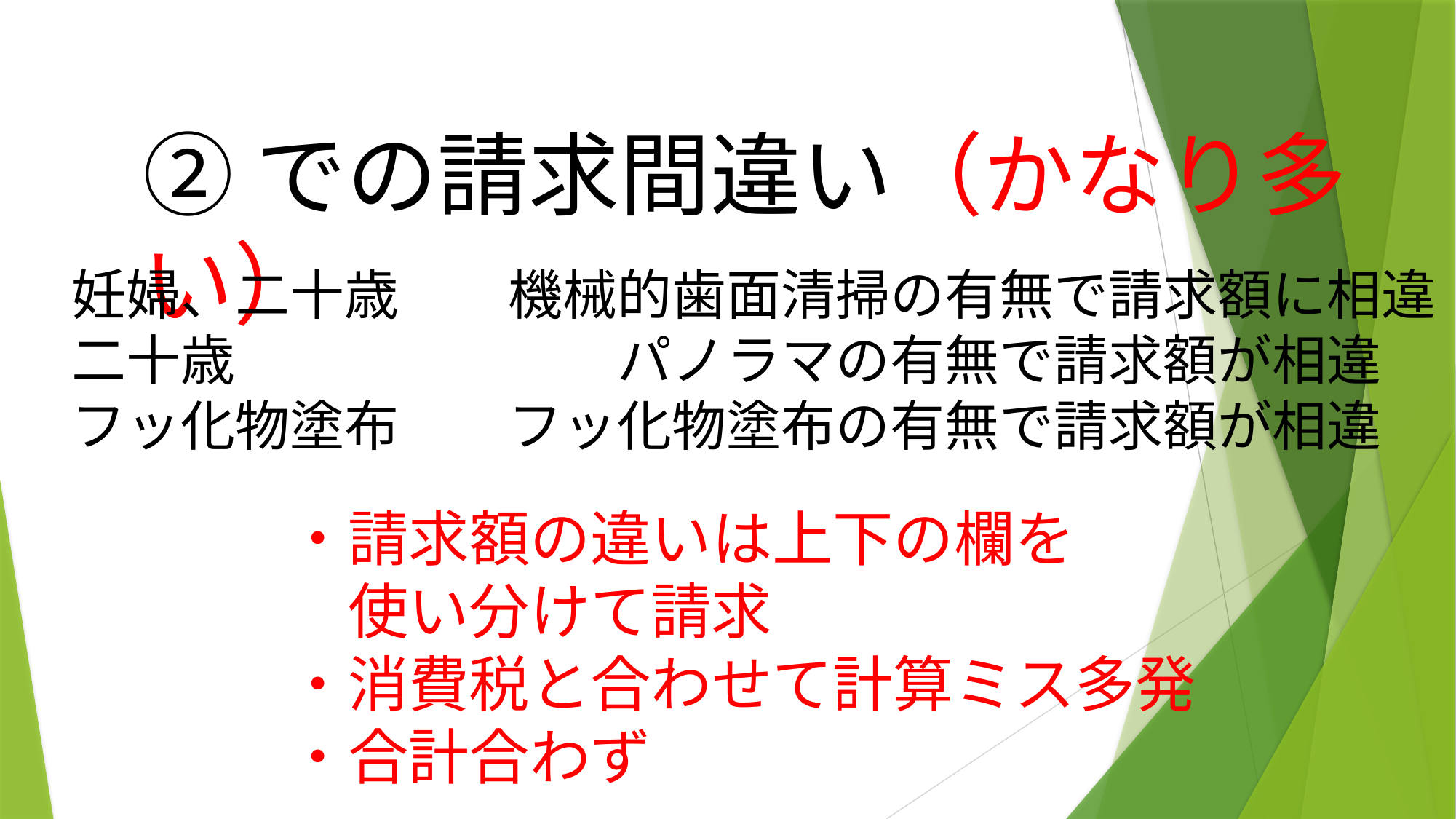

②での請求間違い（かなり多い）
妊婦、二十歳　　機械的歯面清掃の有無で請求額に相違
二十歳　　　　　　　パノラマの有無で請求額が相違
フッ化物塗布　　フッ化物塗布の有無で請求額が相違
・請求額の違いは上下の欄を
　使い分けて請求
・消費税と合わせて計算ミス多発
・合計合わず